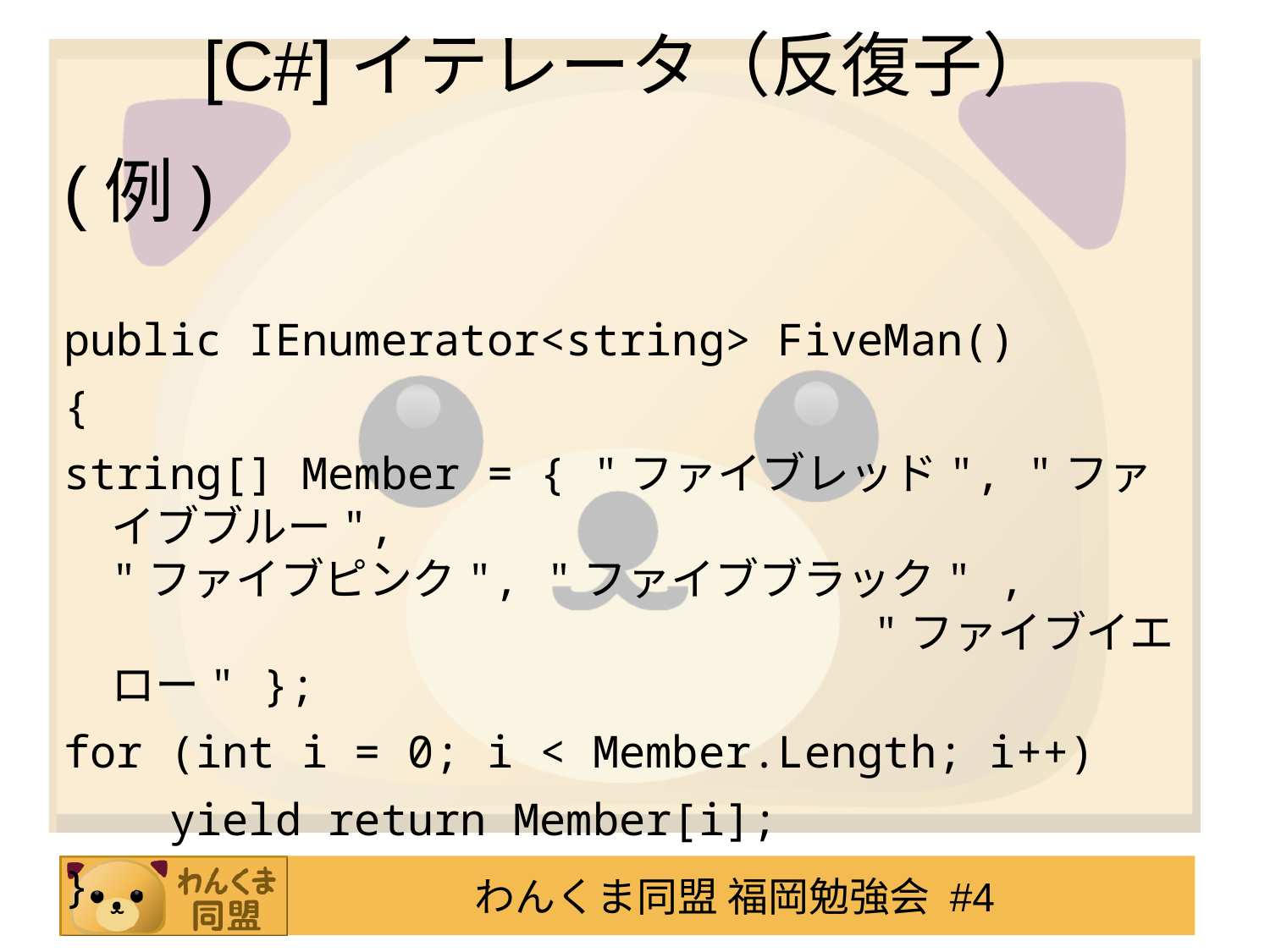

# [C#]イテレータ（反復子）
(例)‏

public IEnumerator<string> FiveMan()‏
{
string[] Member = { "ファイブレッド", "ファイブブルー", 						"ファイブピンク", "ファイブブラック" ,
						"ファイブイエロー" };
for (int i = 0; i < Member.Length; i++)‏
    yield return Member[i];
}